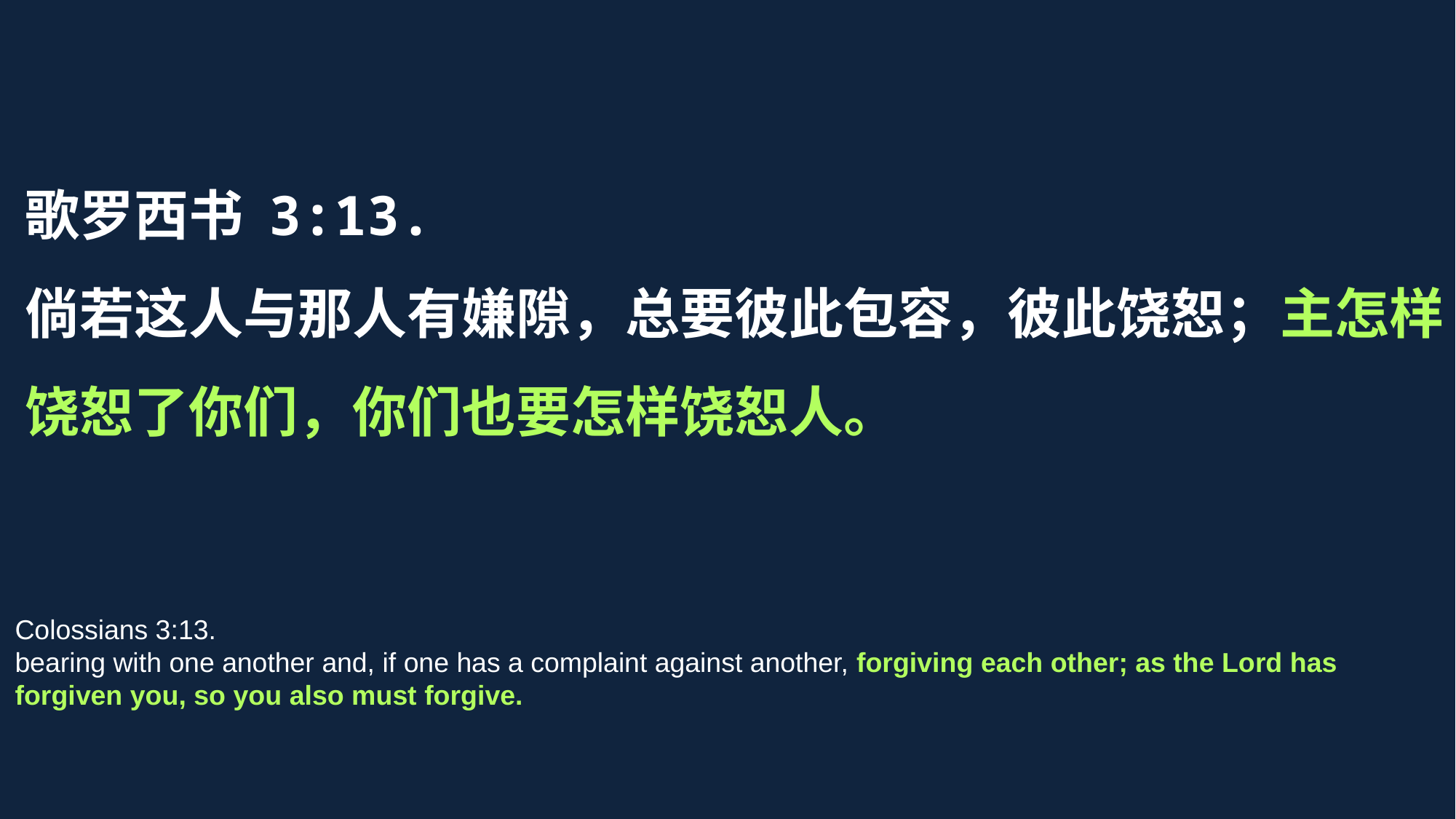

歌罗西书 3:13.
倘若这人与那人有嫌隙，总要彼此包容，彼此饶恕；主怎样饶恕了你们，你们也要怎样饶恕人。
Colossians 3:13.
bearing with one another and, if one has a complaint against another, forgiving each other; as the Lord has forgiven you, so you also must forgive.